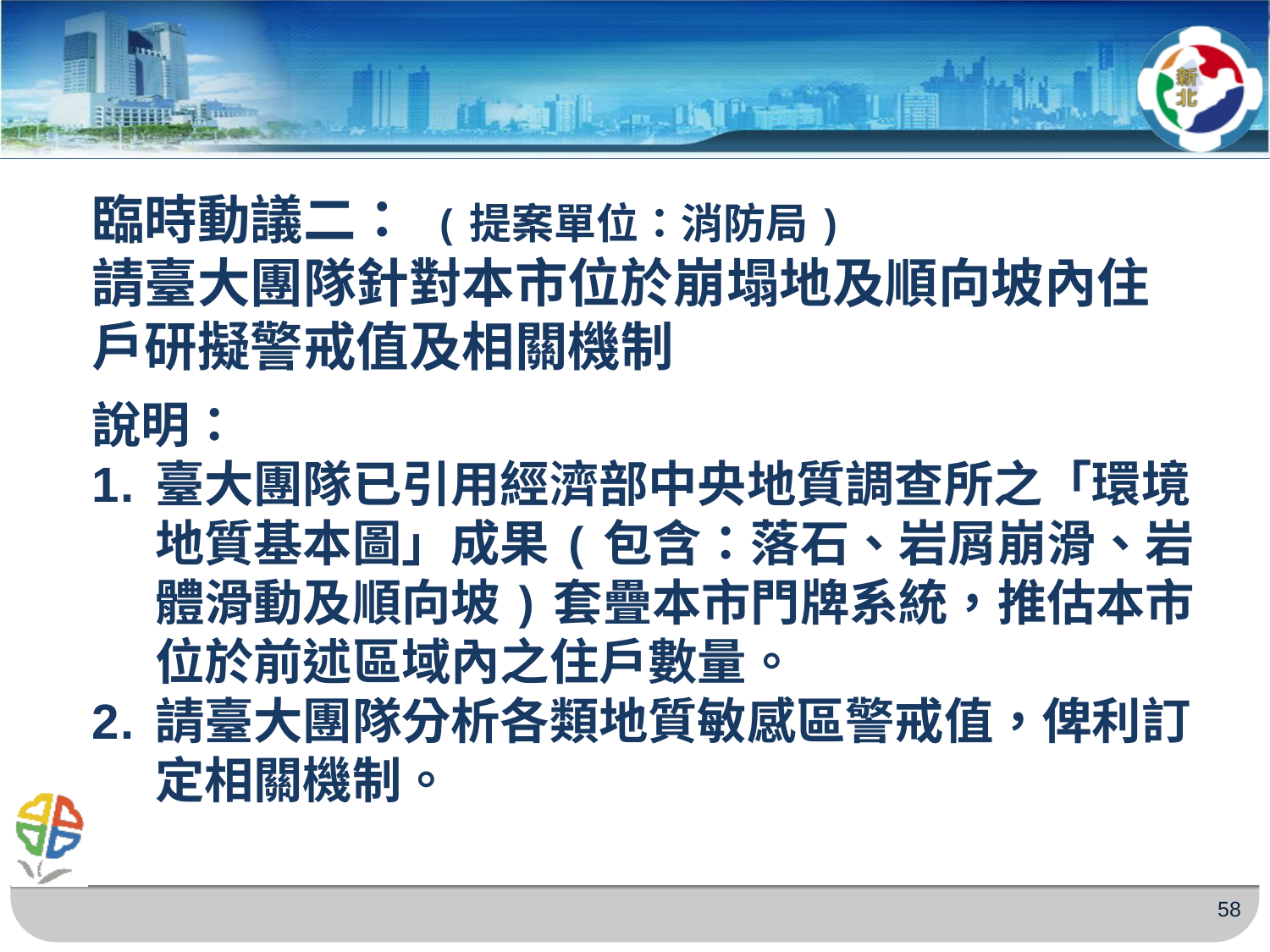

臨時動議二： (提案單位：消防局)
請臺大團隊針對本市位於崩塌地及順向坡內住戶研擬警戒值及相關機制
說明：
臺大團隊已引用經濟部中央地質調查所之「環境地質基本圖」成果(包含：落石、岩屑崩滑、岩體滑動及順向坡)套疊本市門牌系統，推估本市位於前述區域內之住戶數量。
請臺大團隊分析各類地質敏感區警戒值，俾利訂定相關機制。
58